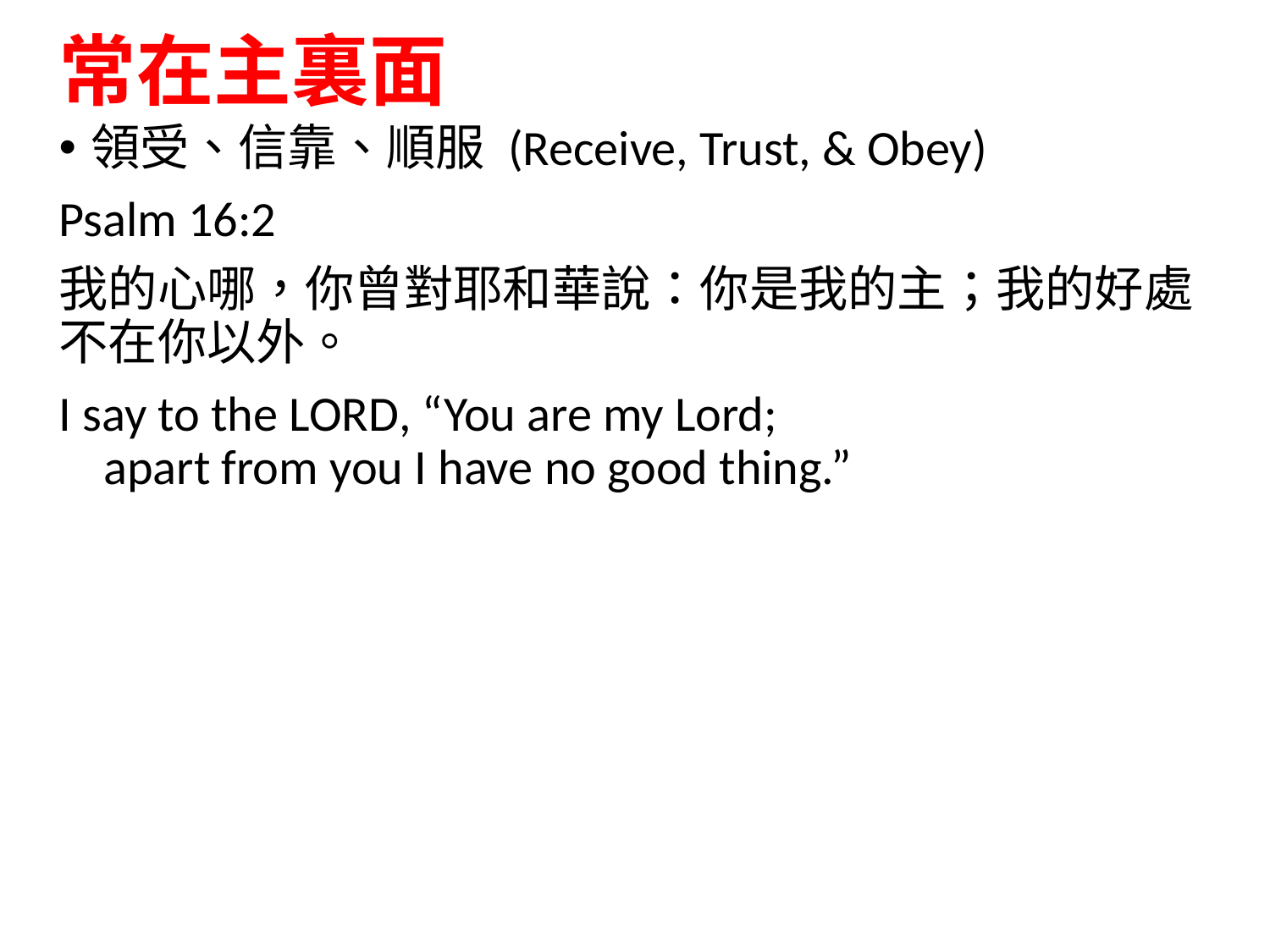

# 常在主裏面
領受、信靠、順服 (Receive, Trust, & Obey)
Psalm 16:2
我的心哪，你曾對耶和華說：你是我的主；我的好處不在你以外。
I say to the Lord, “You are my Lord;
    apart from you I have no good thing.”